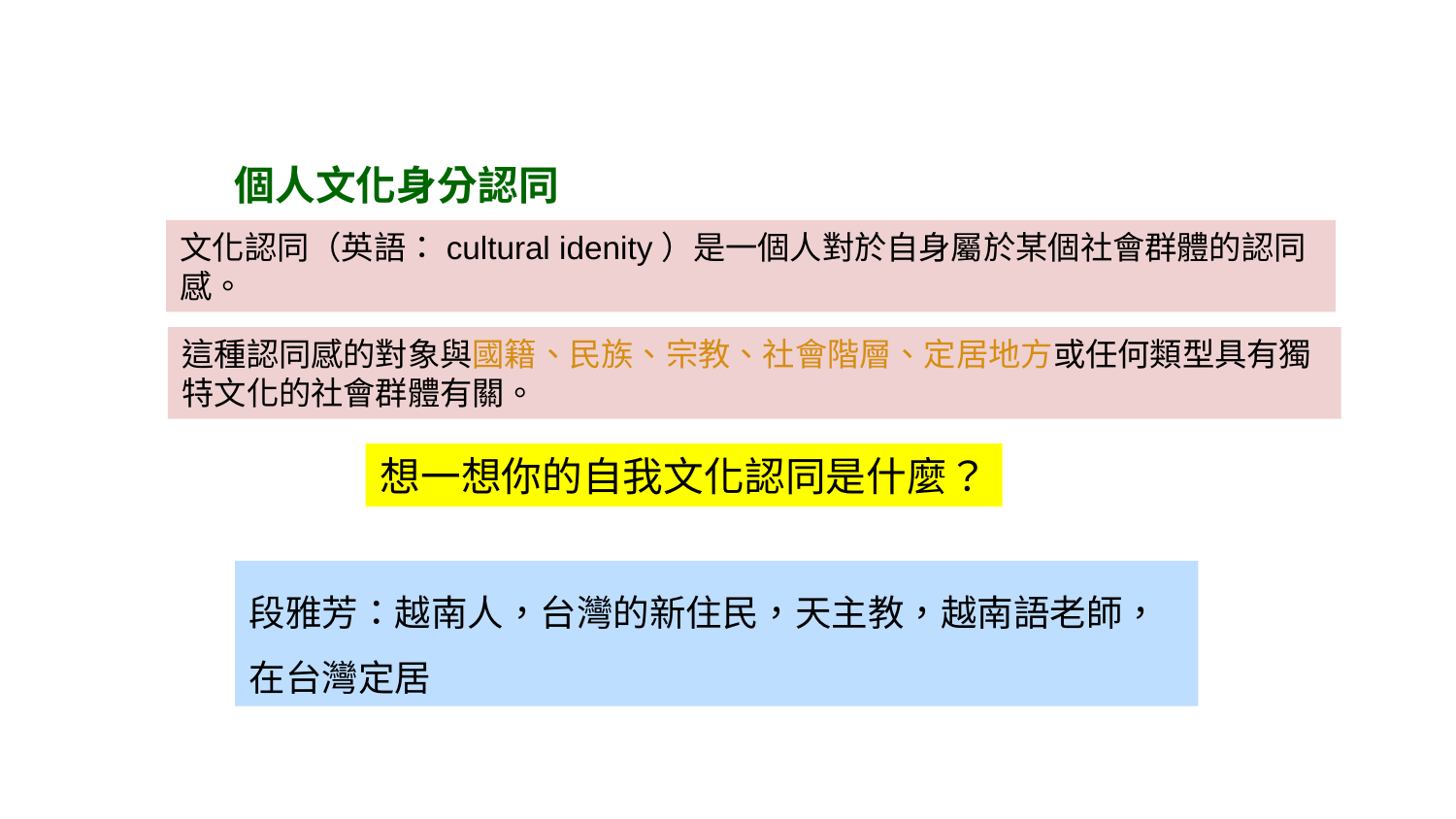

# 個人文化身分認同
文化認同（英語：cultural idenity）是一個人對於自身屬於某個社會群體的認同感。
這種認同感的對象與國籍、民族、宗教、社會階層、定居地方或任何類型具有獨特文化的社會群體有關。
想一想你的自我文化認同是什麼？
段雅芳：越南人，台灣的新住民，天主教，越南語老師，在台灣定居